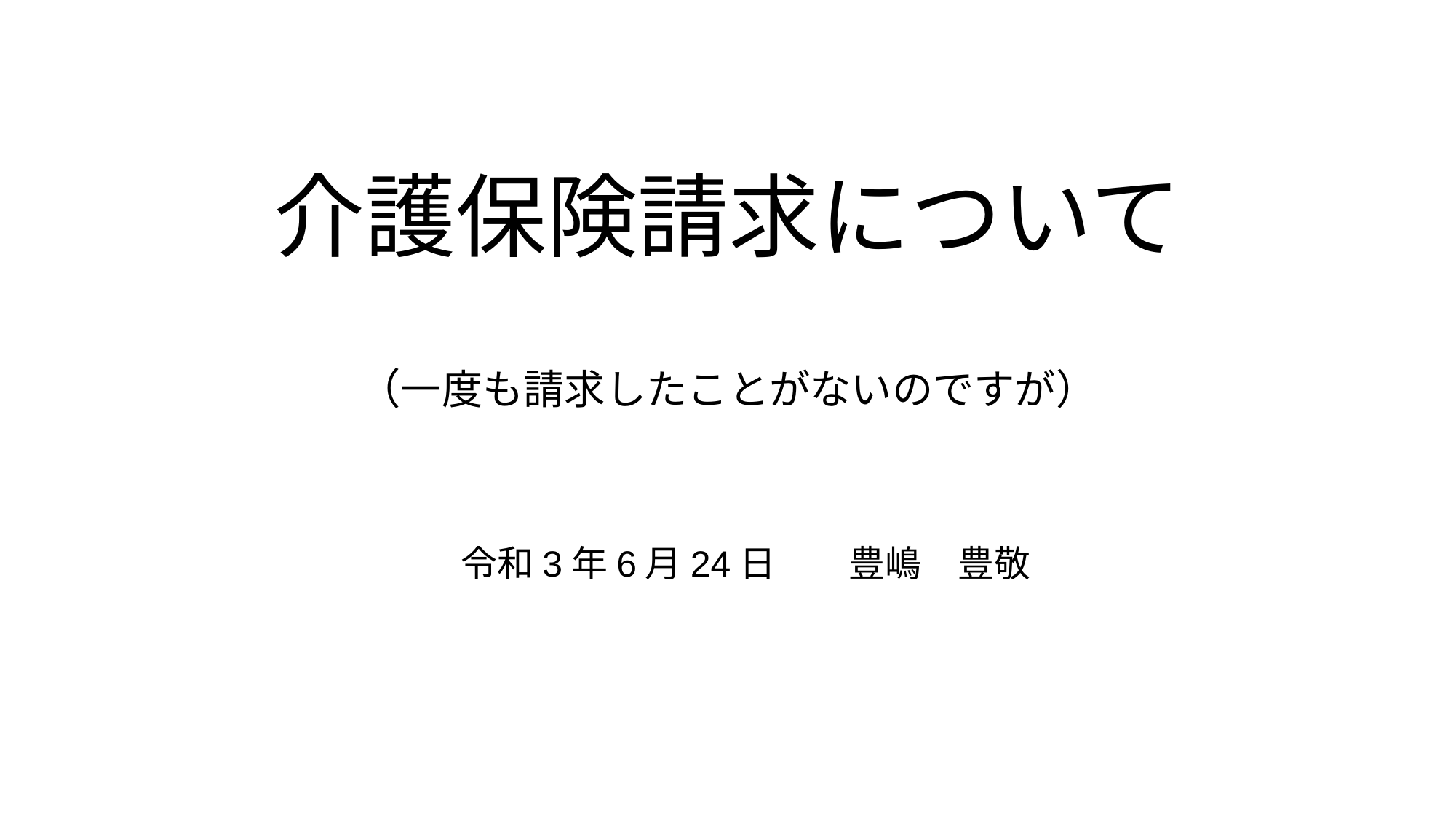

# 介護保険請求について （一度も請求したことがないのですが）
令和3年6月24日　　豊嶋　豊敬